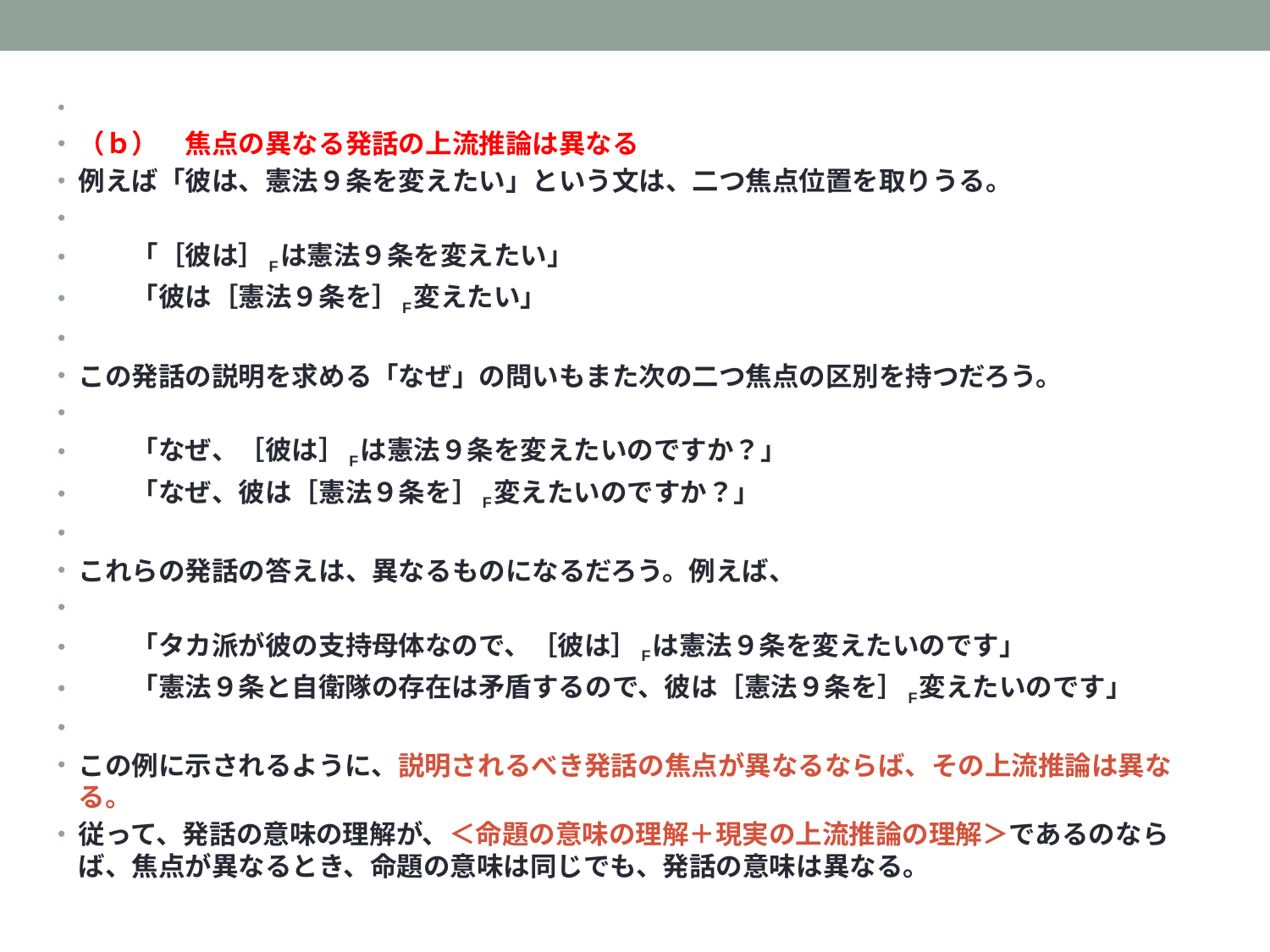

（ｂ）　焦点の異なる発話の上流推論は異なる
例えば「彼は、憲法９条を変えたい」という文は、二つ焦点位置を取りうる。

　　「［彼は］Fは憲法９条を変えたい」
　　「彼は［憲法９条を］F変えたい」

この発話の説明を求める「なぜ」の問いもまた次の二つ焦点の区別を持つだろう。

　　「なぜ、［彼は］Fは憲法９条を変えたいのですか？」
　　「なぜ、彼は［憲法９条を］F変えたいのですか？」

これらの発話の答えは、異なるものになるだろう。例えば、

　　「タカ派が彼の支持母体なので、［彼は］Fは憲法９条を変えたいのです」
　　「憲法９条と自衛隊の存在は矛盾するので、彼は［憲法９条を］F変えたいのです」

この例に示されるように、説明されるべき発話の焦点が異なるならば、その上流推論は異なる。
従って、発話の意味の理解が、＜命題の意味の理解＋現実の上流推論の理解＞であるのならば、焦点が異なるとき、命題の意味は同じでも、発話の意味は異なる。